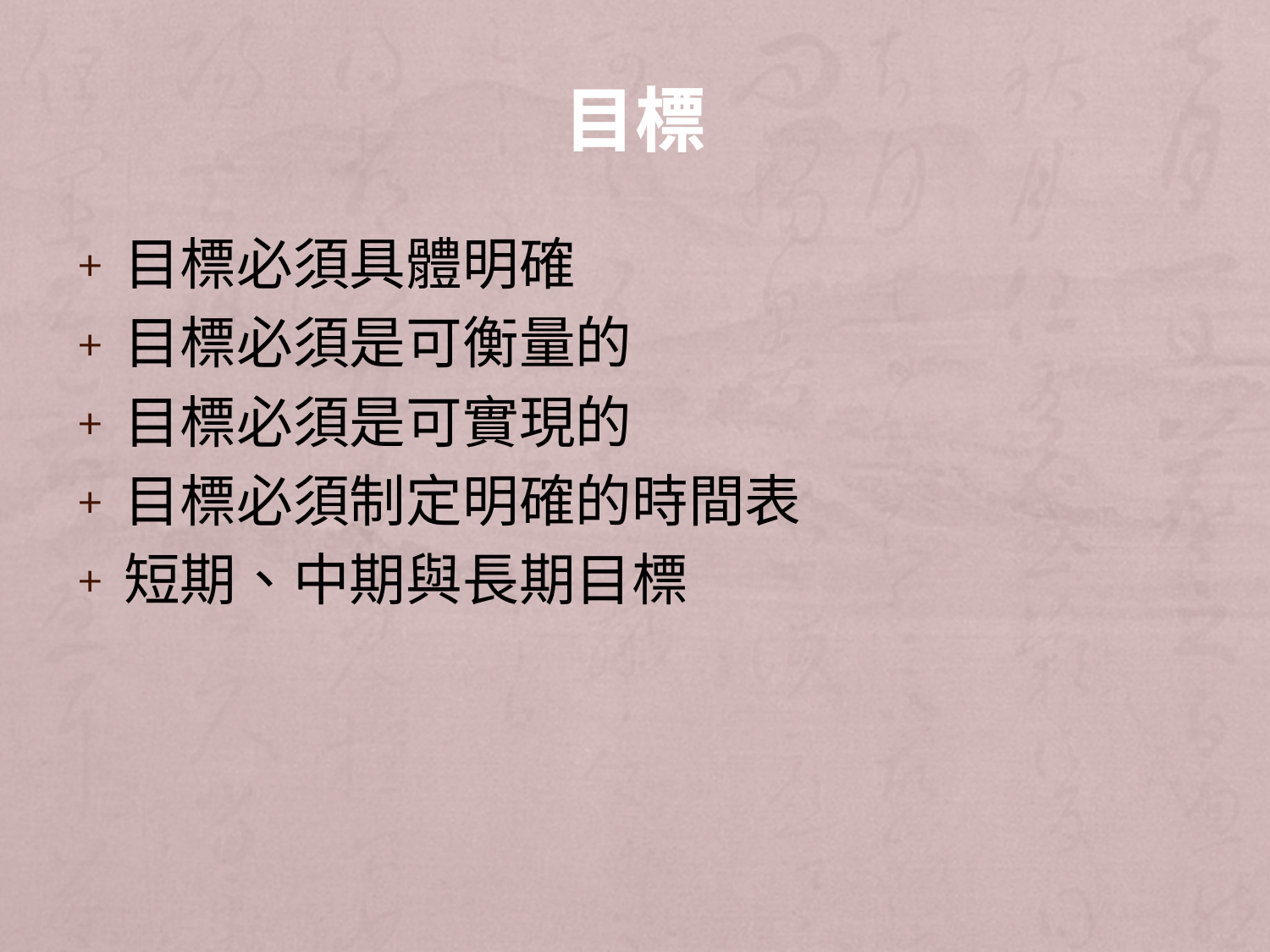

# 目標
目標必須具體明確
目標必須是可衡量的
目標必須是可實現的
目標必須制定明確的時間表
短期、中期與長期目標